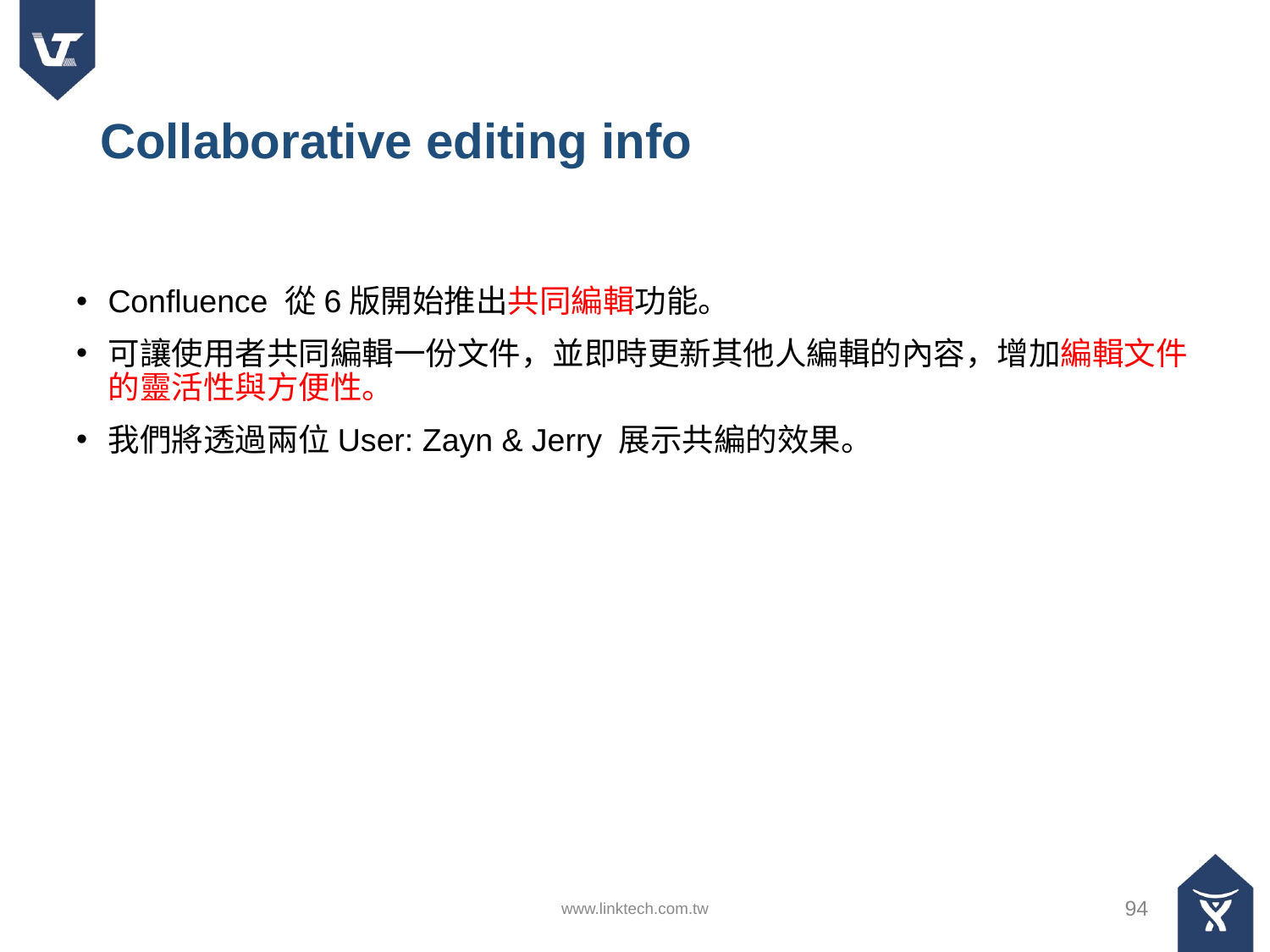

# Collaborative editing info
Confluence 從6版開始推出共同編輯功能。
可讓使用者共同編輯一份文件，並即時更新其他人編輯的內容，增加編輯文件的靈活性與方便性。
我們將透過兩位User: Zayn & Jerry 展示共編的效果。

www.linktech.com.tw
94